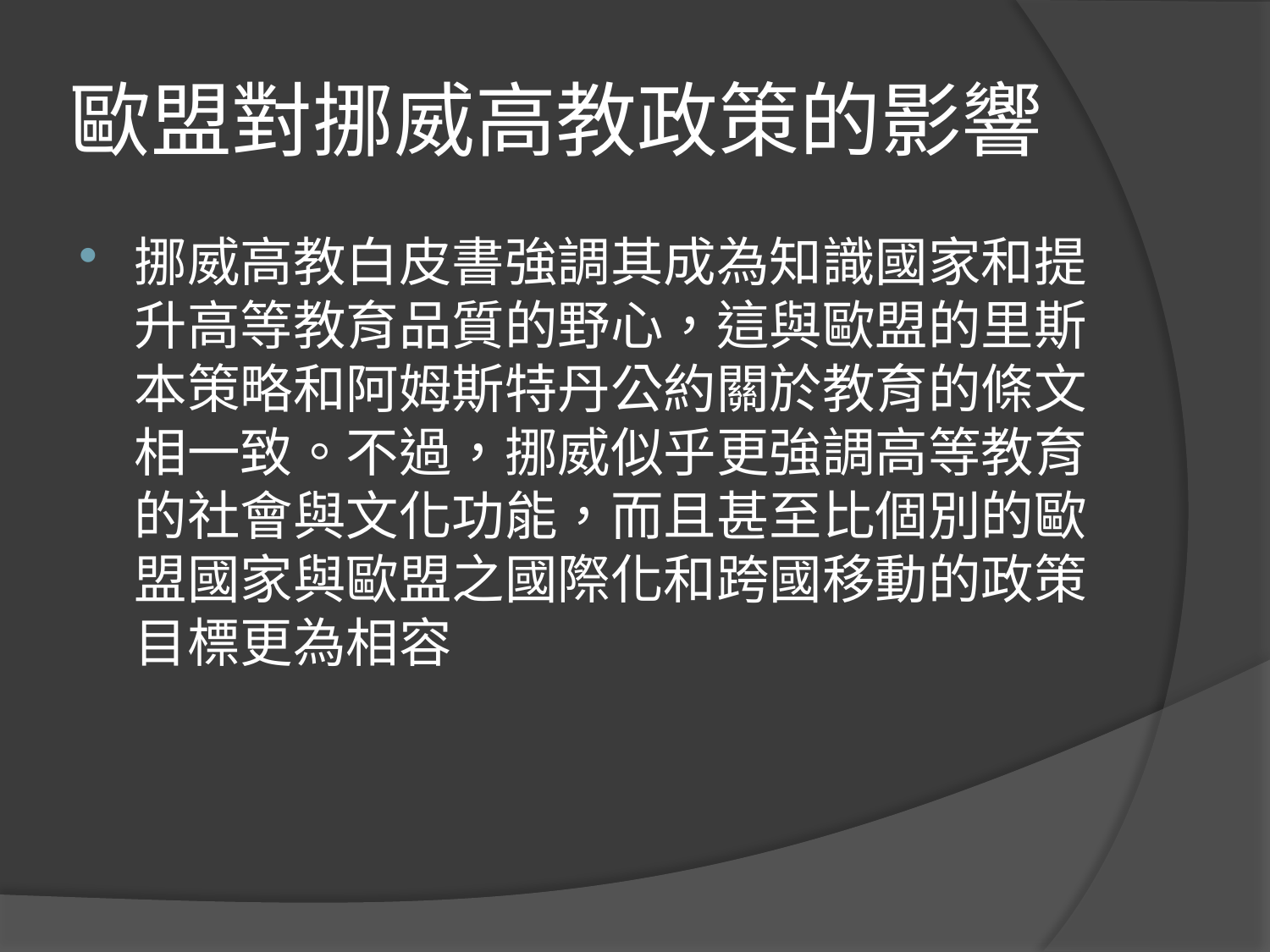

# 歐盟對挪威高教政策的影響
挪威高教白皮書強調其成為知識國家和提升高等教育品質的野心，這與歐盟的里斯本策略和阿姆斯特丹公約關於教育的條文相一致。不過，挪威似乎更強調高等教育的社會與文化功能，而且甚至比個別的歐盟國家與歐盟之國際化和跨國移動的政策目標更為相容